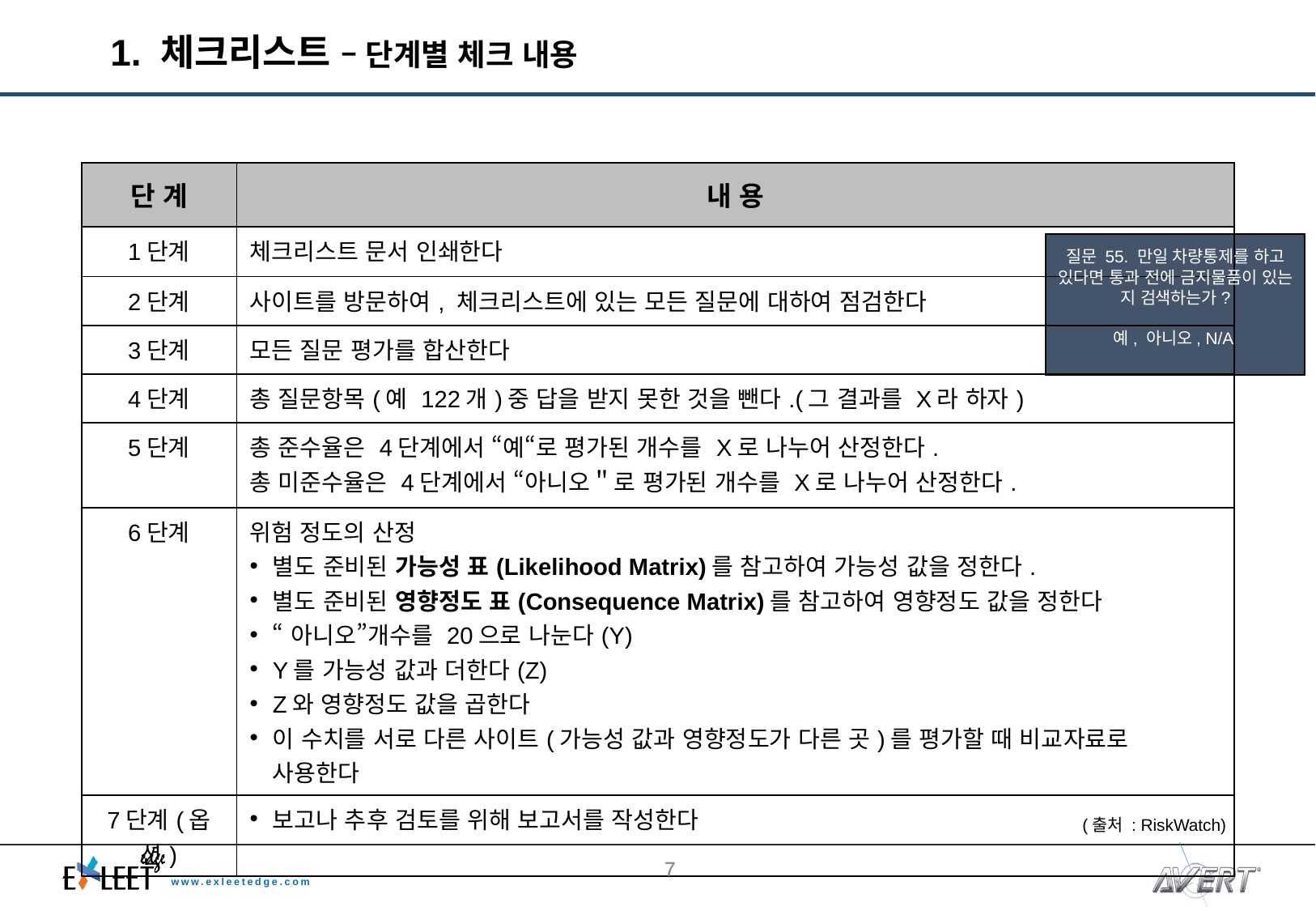

# 1. 체크리스트 – 단계별 체크 내용
| 단 계 | 내 용 |
| --- | --- |
| 1단계 | 체크리스트 문서 인쇄한다 |
| 2단계 | 사이트를 방문하여, 체크리스트에 있는 모든 질문에 대하여 점검한다 |
| 3단계 | 모든 질문 평가를 합산한다 |
| 4단계 | 총 질문항목(예 122개)중 답을 받지 못한 것을 뺀다.(그 결과를 X라 하자) |
| 5단계 | 총 준수율은 4단계에서 “예“로 평가된 개수를 X로 나누어 산정한다. 총 미준수율은 4단계에서 “아니오＂로 평가된 개수를 X로 나누어 산정한다. |
| 6단계 | 위험 정도의 산정 별도 준비된 가능성 표(Likelihood Matrix)를 참고하여 가능성 값을 정한다. 별도 준비된 영향정도 표(Consequence Matrix)를 참고하여 영향정도 값을 정한다 “아니오”개수를 20으로 나눈다(Y) Y를 가능성 값과 더한다(Z) Z와 영향정도 값을 곱한다 이 수치를 서로 다른 사이트(가능성 값과 영향정도가 다른 곳)를 평가할 때 비교자료로 사용한다 |
| 7단계(옵션) | 보고나 추후 검토를 위해 보고서를 작성한다 |

질문 55. 만일 차량통제를 하고 있다면 통과 전에 금지물품이 있는 지 검색하는가?

예, 아니오, N/A
(출처 : RiskWatch)
7
7